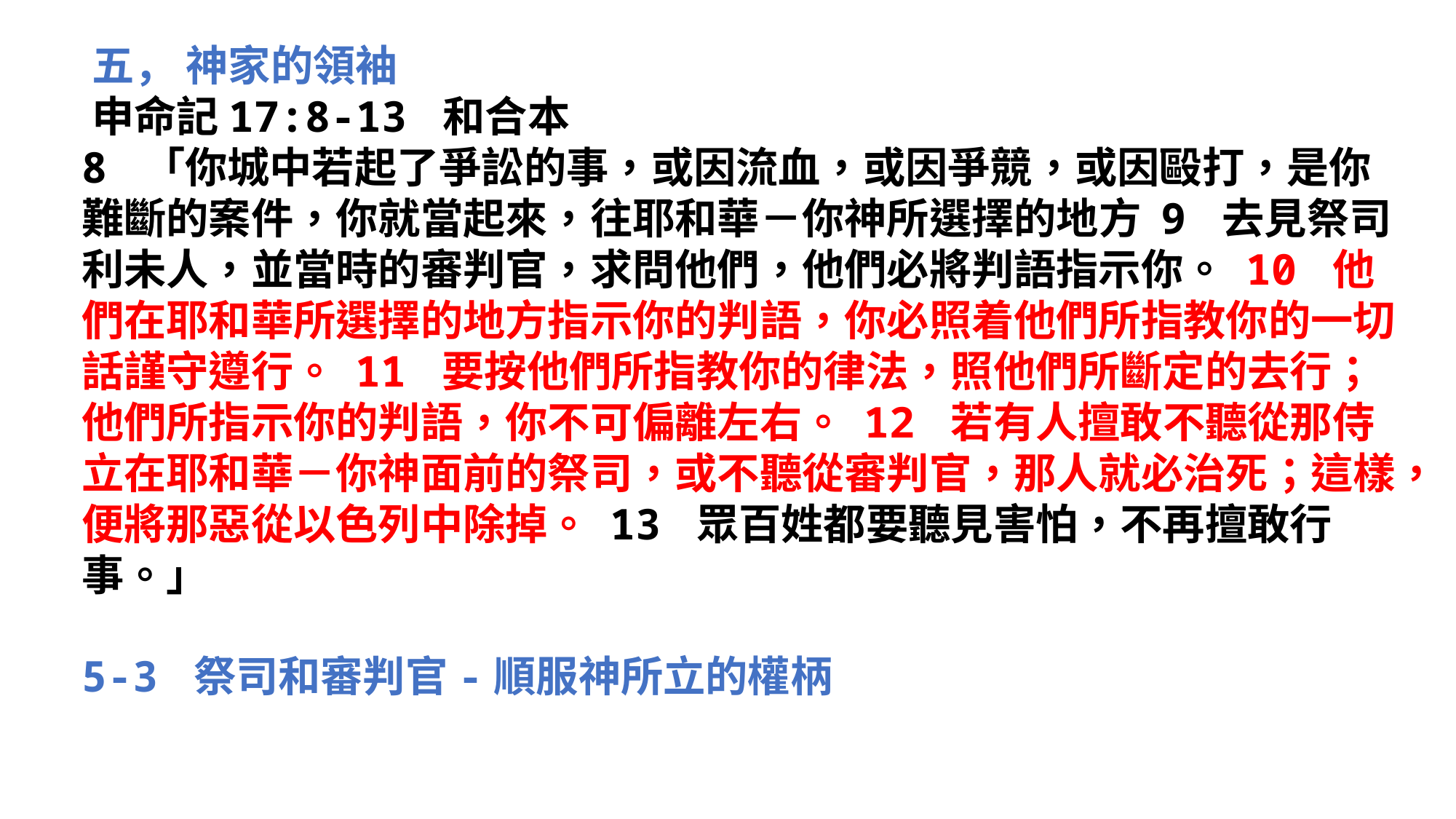

‪‪‪‪五， 神家的領袖‪‪‪‪‪‪‪
‪‪‪申命記‬17:8-13 和合本
8 「你城中若起了爭訟的事，或因流血，或因爭競，或因毆打，是你難斷的案件，你就當起來，往耶和華－你神所選擇的地方 9 去見祭司利未人，並當時的審判官，求問他們，他們必將判語指示你。 10 他們在耶和華所選擇的地方指示你的判語，你必照着他們所指教你的一切話謹守遵行。 11 要按他們所指教你的律法，照他們所斷定的去行；他們所指示你的判語，你不可偏離左右。 12 若有人擅敢不聽從那侍立在耶和華－你神面前的祭司，或不聽從審判官，那人就必治死；這樣，便將那惡從以色列中除掉。 13 眾百姓都要聽見害怕，不再擅敢行事。」

5-3 祭司和審判官‪-順服神所立的權柄